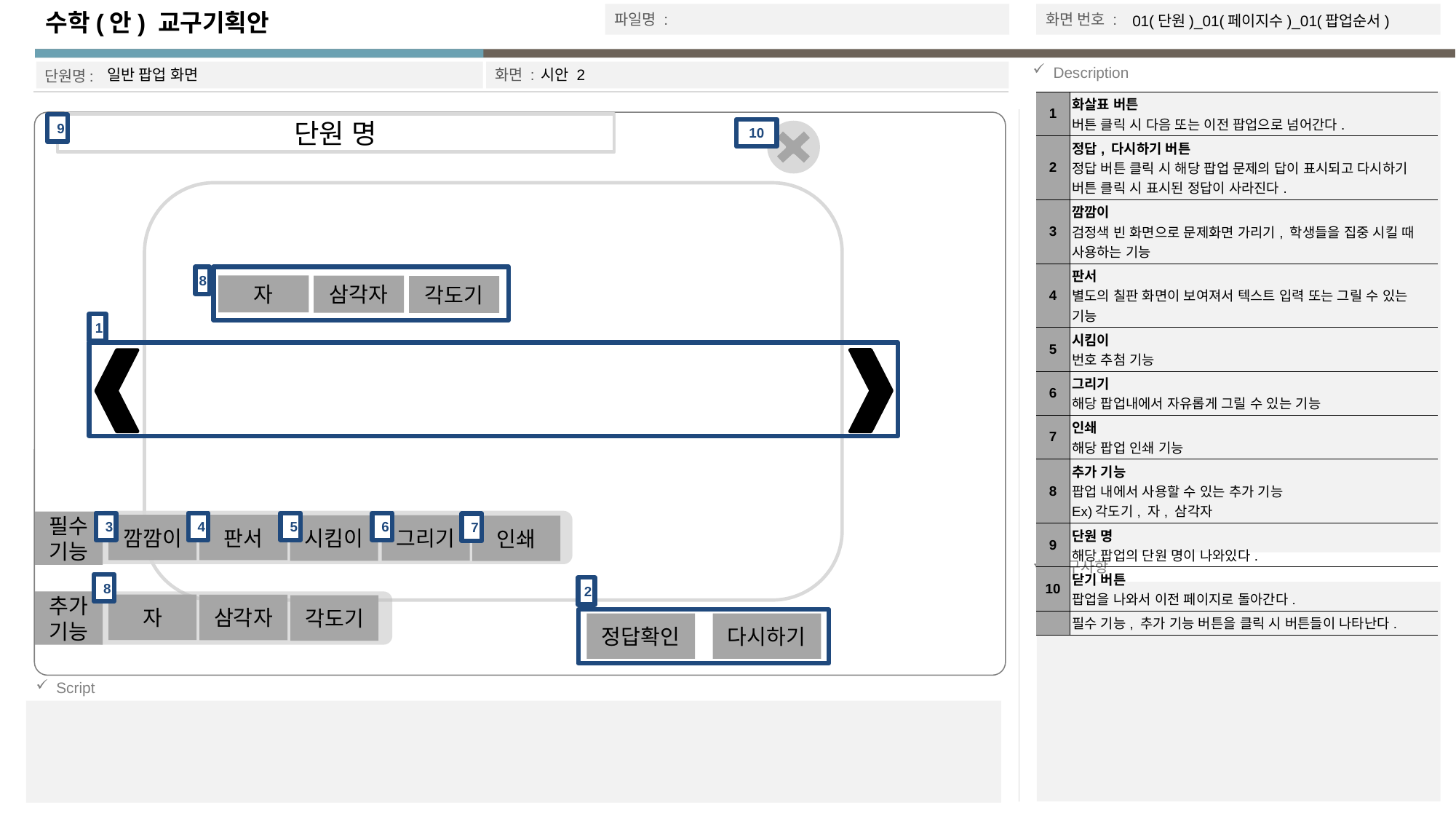

수학(안) 교구기획안
01(단원)_01(페이지수)_01(팝업순서)
일반 팝업 화면
시안 2
| 1 | 화살표 버튼 버튼 클릭 시 다음 또는 이전 팝업으로 넘어간다. |
| --- | --- |
| 2 | 정답, 다시하기 버튼 정답 버튼 클릭 시 해당 팝업 문제의 답이 표시되고 다시하기 버튼 클릭 시 표시된 정답이 사라진다. |
| 3 | 깜깜이 검정색 빈 화면으로 문제화면 가리기, 학생들을 집중 시킬 때 사용하는 기능 |
| 4 | 판서 별도의 칠판 화면이 보여져서 텍스트 입력 또는 그릴 수 있는 기능 |
| 5 | 시킴이 번호 추첨 기능 |
| 6 | 그리기 해당 팝업내에서 자유롭게 그릴 수 있는 기능 |
| 7 | 인쇄 해당 팝업 인쇄 기능 |
| 8 | 추가 기능 팝업 내에서 사용할 수 있는 추가 기능 Ex)각도기, 자, 삼각자 |
| 9 | 단원 명 해당 팝업의 단원 명이 나와있다. |
| 10 | 닫기 버튼 팝업을 나와서 이전 페이지로 돌아간다. |
|  | 필수 기능, 추가 기능 버튼을 클릭 시 버튼들이 나타난다. |
단원 명
9
10

8

자
삼각자
각도기
1

필수
기능
3
4
5
6
7
판서
깜깜이
그리기
시킴이
인쇄
8
2
추가기능

자
삼각자
각도기

정답확인
다시하기